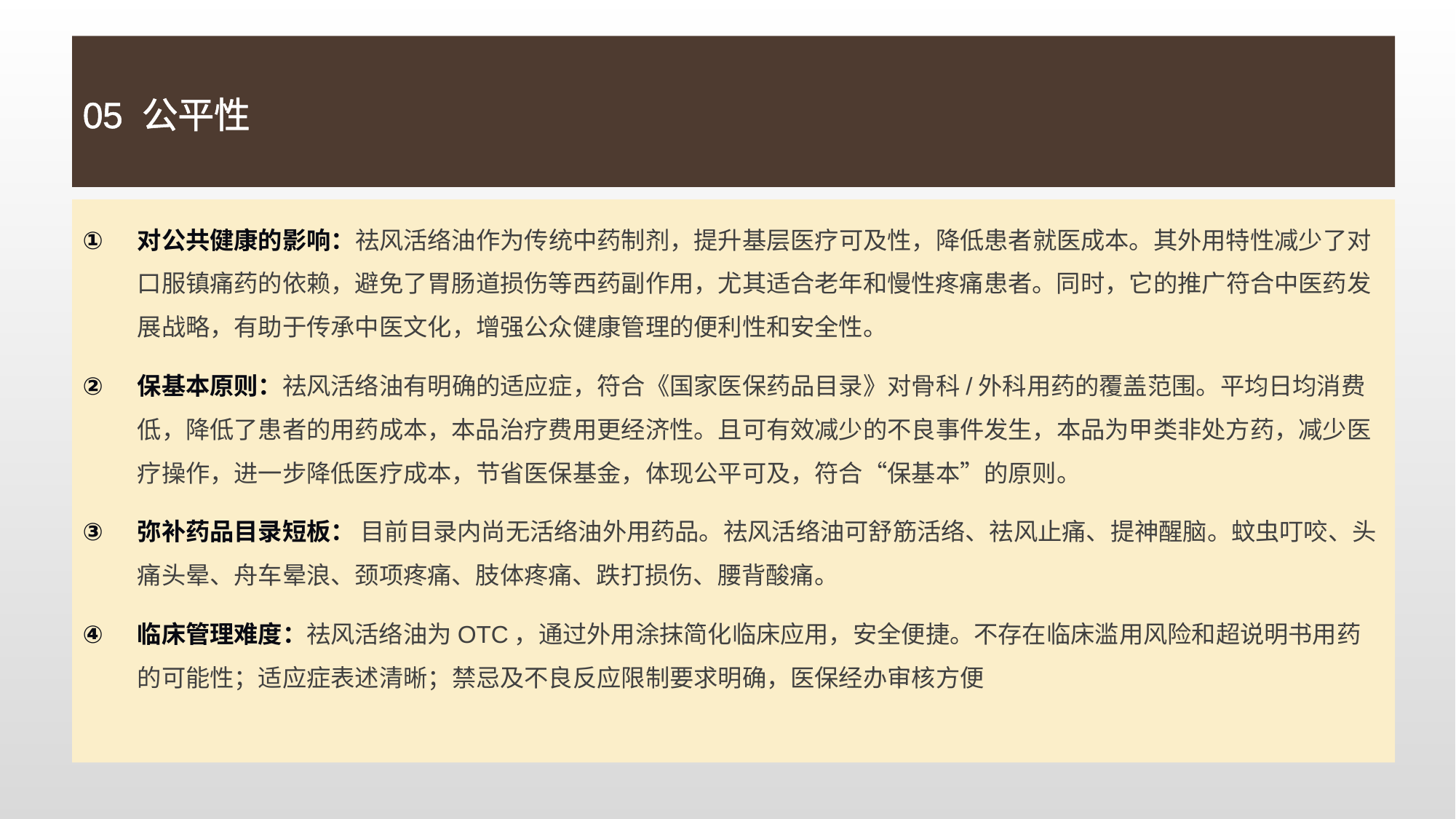

05 公平性
对公共健康的影响：祛风活络油作为传统中药制剂，提升基层医疗可及性，降低患者就医成本。其外用特性减少了对口服镇痛药的依赖，避免了胃肠道损伤等西药副作用，尤其适合老年和慢性疼痛患者。同时，它的推广符合中医药发展战略，有助于传承中医文化，增强公众健康管理的便利性和安全性。
保基本原则：祛风活络油有明确的适应症，符合《国家医保药品目录》对骨科/外科用药的覆盖范围。平均日均消费低，降低了患者的用药成本，本品治疗费用更经济性。且可有效减少的不良事件发生，本品为甲类非处方药，减少医疗操作，进一步降低医疗成本，节省医保基金，体现公平可及，符合“保基本”的原则。
弥补药品目录短板： 目前目录内尚无活络油外用药品。祛风活络油可舒筋活络、祛风止痛、提神醒脑。蚊虫叮咬、头痛头晕、舟车晕浪、颈项疼痛、肢体疼痛、跌打损伤、腰背酸痛。
临床管理难度：祛风活络油为OTC，通过外用涂抹简化临床应用，安全便捷。不存在临床滥用风险和超说明书用药的可能性；适应症表述清晰；禁忌及不良反应限制要求明确，医保经办审核方便